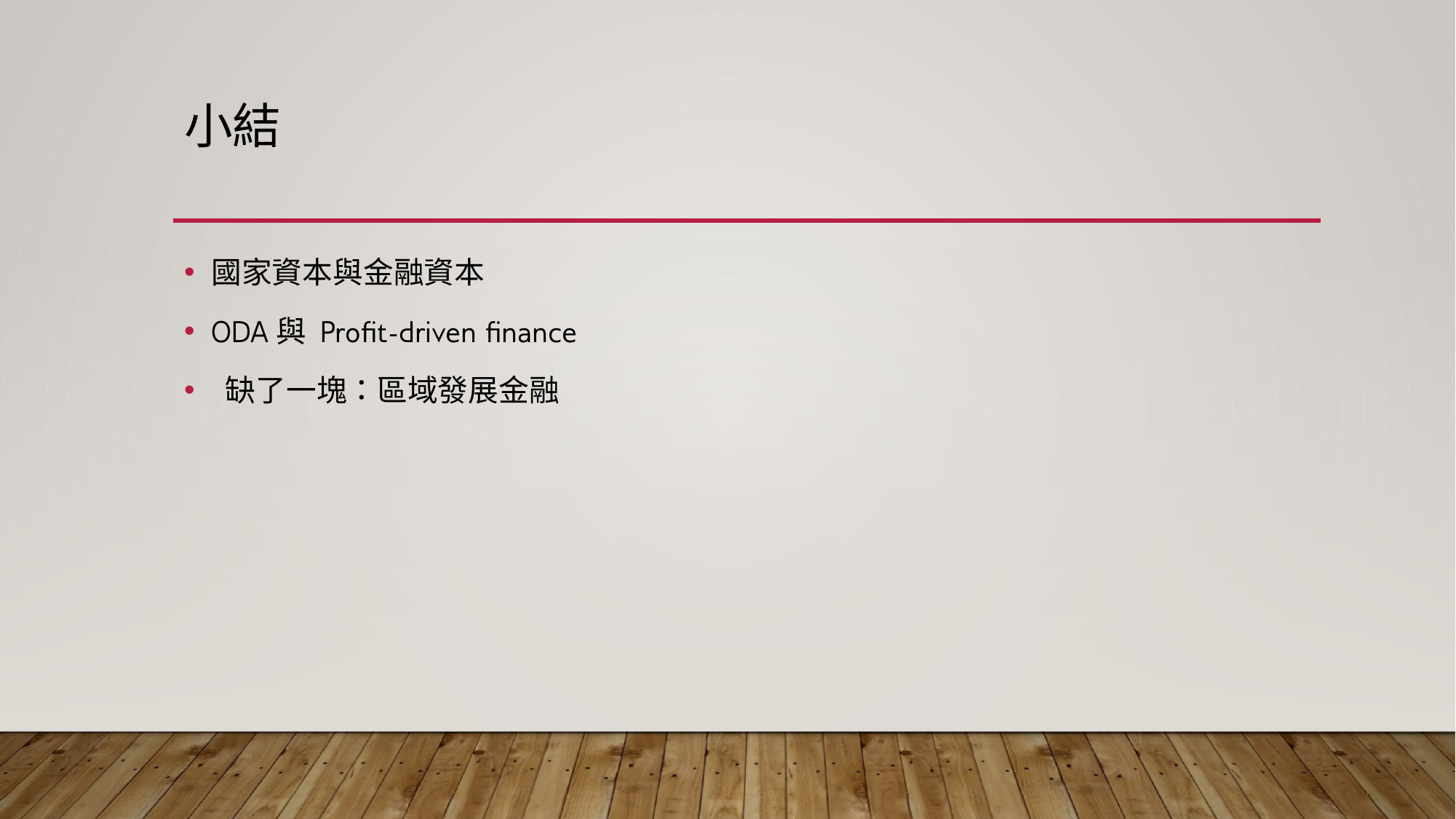

# 小結
國家資本與金融資本
ODA與 Profit-driven finance
 缺了一塊：區域發展金融